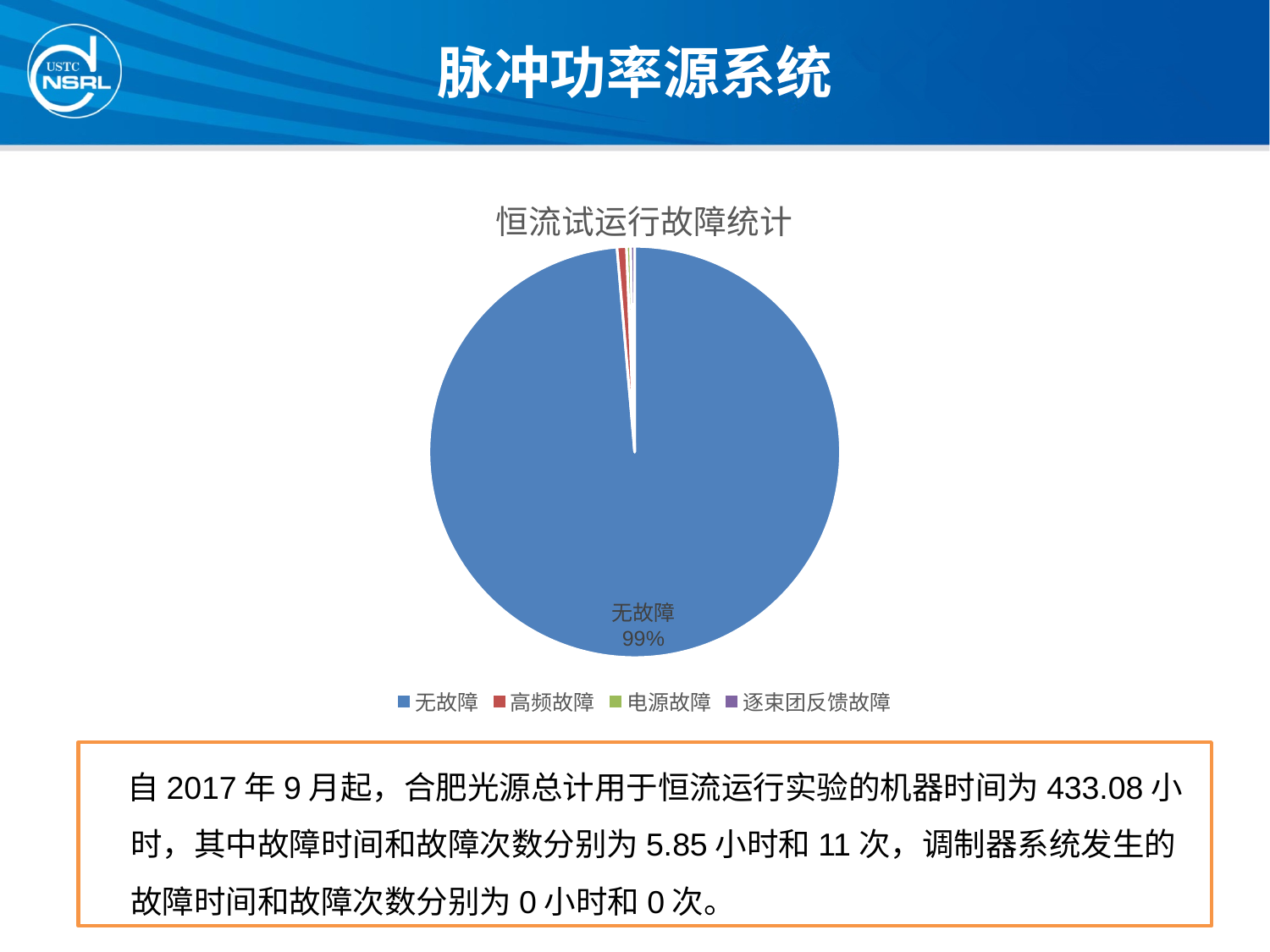

# 脉冲功率源系统

### Chart:

| Category | 恒流试运行故障统计 |
|---|---|
| 无故障 | 427.23 |
| 高频故障 | 3.2 |
| 电源故障 | 1.4 |
| 逐束团反馈故障 | 1.35 |
    自2017年9月起，合肥光源总计用于恒流运行实验的机器时间为433.08小时，其中故障时间和故障次数分别为5.85小时和11次，调制器系统发生的故障时间和故障次数分别为0小时和0次。